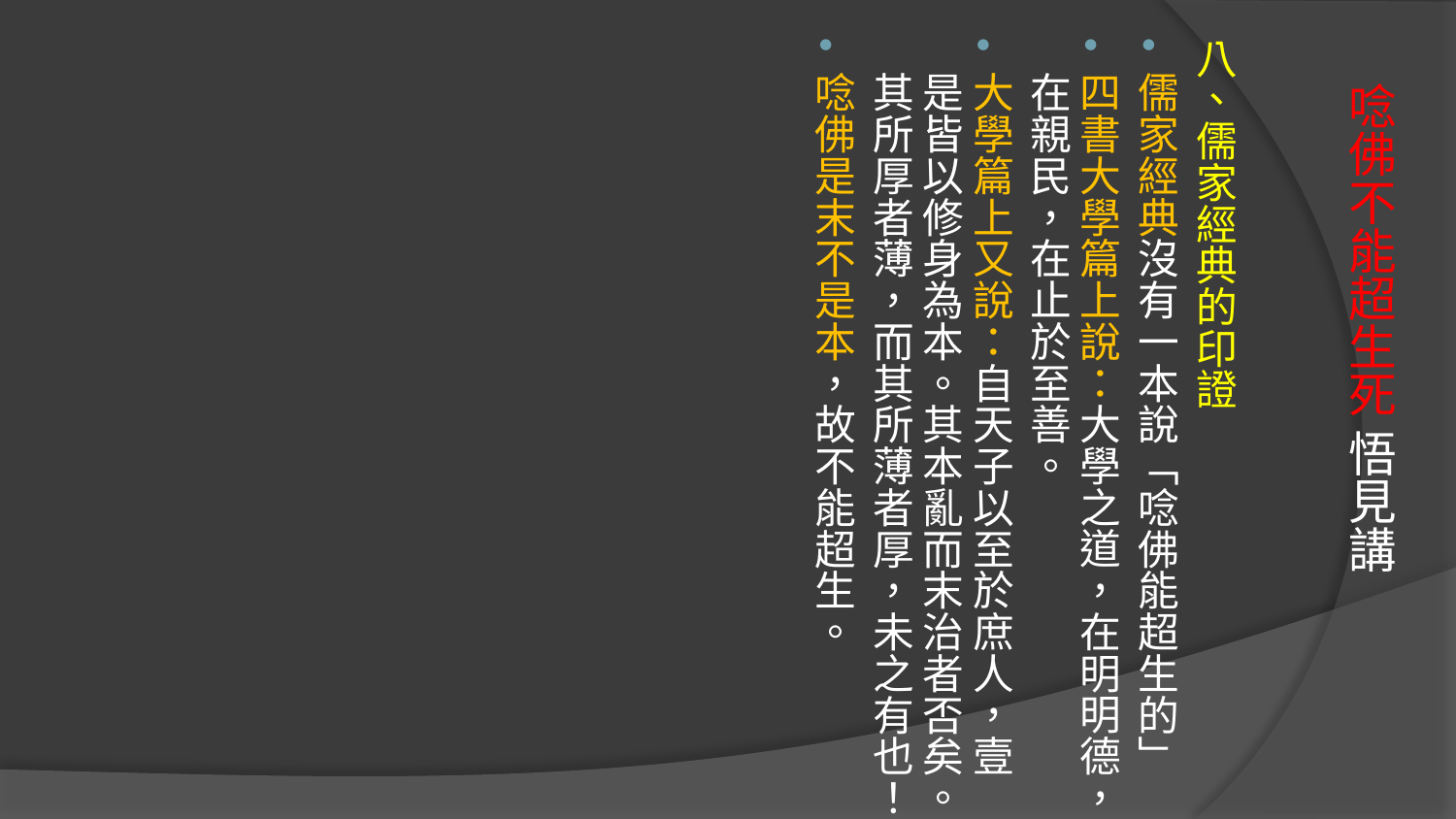

八、儒家經典的印證
儒家經典沒有一本說「唸佛能超生的」
四書大學篇上說：大學之道，在明明德，在親民，在止於至善。
大學篇上又說：自天子以至於庶人，壹是皆以修身為本。其本亂而末治者否矣。其所厚者薄，而其所薄者厚，未之有也！
唸佛是末不是本，故不能超生。

# 唸佛不能超生死 悟見講